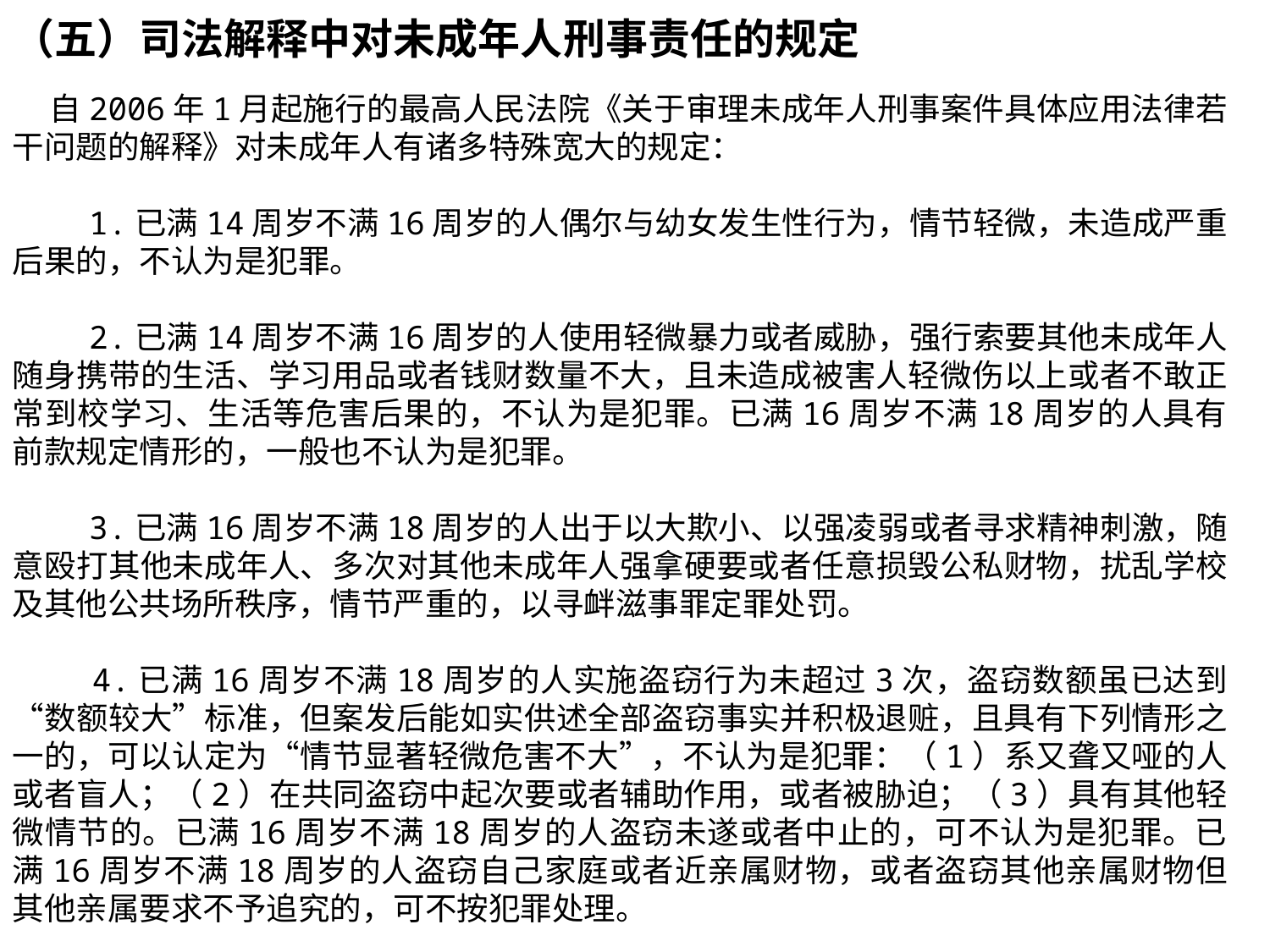

（五）司法解释中对未成年人刑事责任的规定

    自2006年1月起施行的最高人民法院《关于审理未成年人刑事案件具体应用法律若干问题的解释》对未成年人有诸多特殊宽大的规定：

    1.已满14周岁不满16周岁的人偶尔与幼女发生性行为，情节轻微，未造成严重后果的，不认为是犯罪。

    2.已满14周岁不满16周岁的人使用轻微暴力或者威胁，强行索要其他未成年人随身携带的生活、学习用品或者钱财数量不大，且未造成被害人轻微伤以上或者不敢正常到校学习、生活等危害后果的，不认为是犯罪。已满16周岁不满18周岁的人具有前款规定情形的，一般也不认为是犯罪。

    3.已满16周岁不满18周岁的人出于以大欺小、以强凌弱或者寻求精神刺激，随意殴打其他未成年人、多次对其他未成年人强拿硬要或者任意损毁公私财物，扰乱学校及其他公共场所秩序，情节严重的，以寻衅滋事罪定罪处罚。

    4.已满16周岁不满18周岁的人实施盗窃行为未超过3次，盗窃数额虽已达到“数额较大”标准，但案发后能如实供述全部盗窃事实并积极退赃，且具有下列情形之一的，可以认定为“情节显著轻微危害不大”，不认为是犯罪：（1）系又聋又哑的人或者盲人；（2）在共同盗窃中起次要或者辅助作用，或者被胁迫；（3）具有其他轻微情节的。已满16周岁不满18周岁的人盗窃未遂或者中止的，可不认为是犯罪。已满16周岁不满18周岁的人盗窃自己家庭或者近亲属财物，或者盗窃其他亲属财物但其他亲属要求不予追究的，可不按犯罪处理。